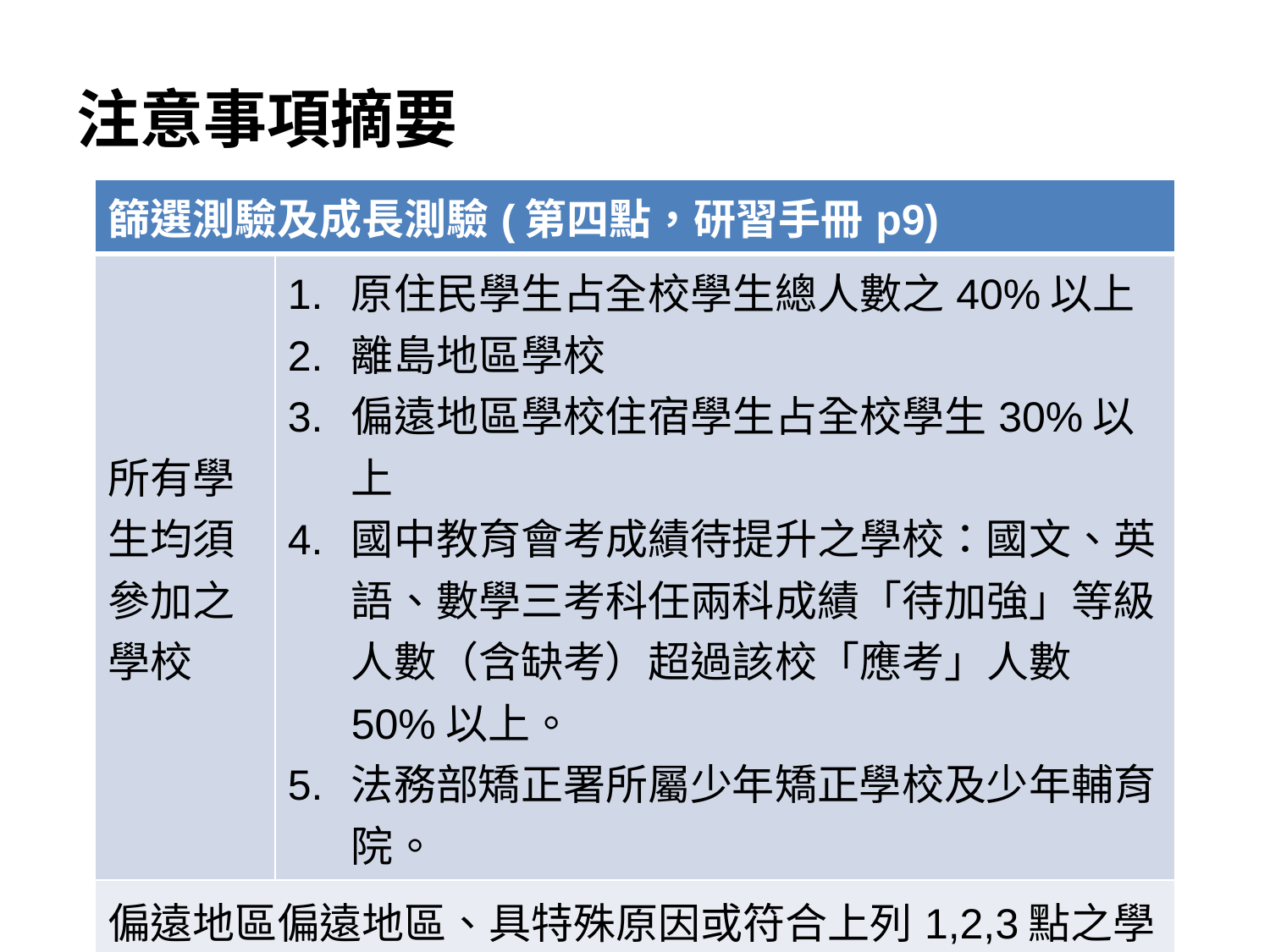

# 注意事項摘要
| 篩選測驗及成長測驗(第四點，研習手冊p9) |  |
| --- | --- |
| 所有學生均須參加之學校 | 原住民學生占全校學生總人數之40%以上 離島地區學校 偏遠地區學校住宿學生占全校學生30%以上 國中教育會考成績待提升之學校：國文、英語、數學三考科任兩科成績「待加強」等級人數（含缺考）超過該校「應考」人數50%以上。 法務部矯正署所屬少年矯正學校及少年輔育院。 |
| 偏遠地區偏遠地區、具特殊原因或符合上列1,2,3點之學校，得經地方政府同意調整提報比率。 |  |